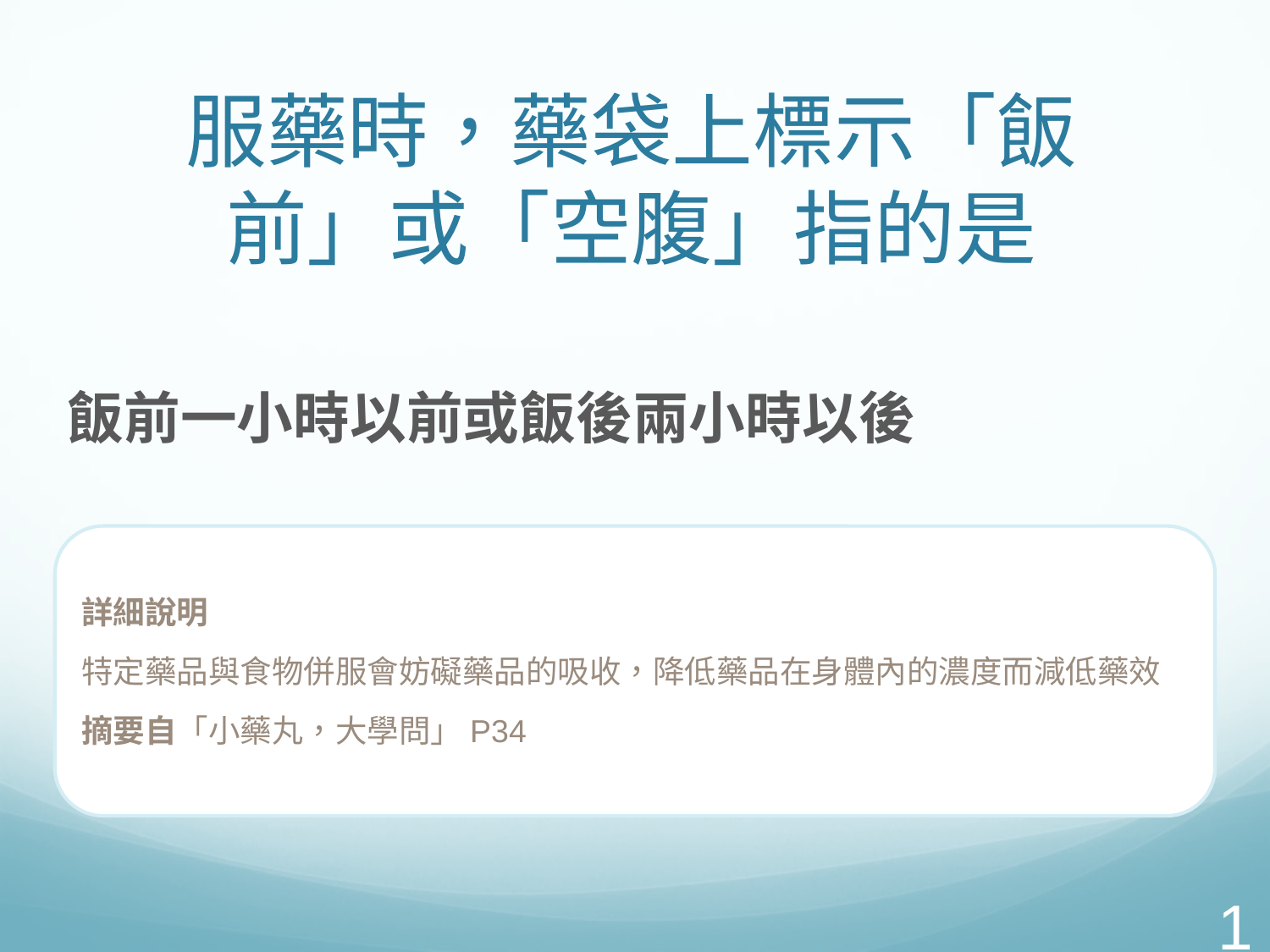

# 服藥時，藥袋上標示「飯前」或「空腹」指的是
飯前一小時以前或飯後兩小時以後

詳細說明
特定藥品與食物併服會妨礙藥品的吸收，降低藥品在身體內的濃度而減低藥效
摘要自「小藥丸，大學問」P34
17